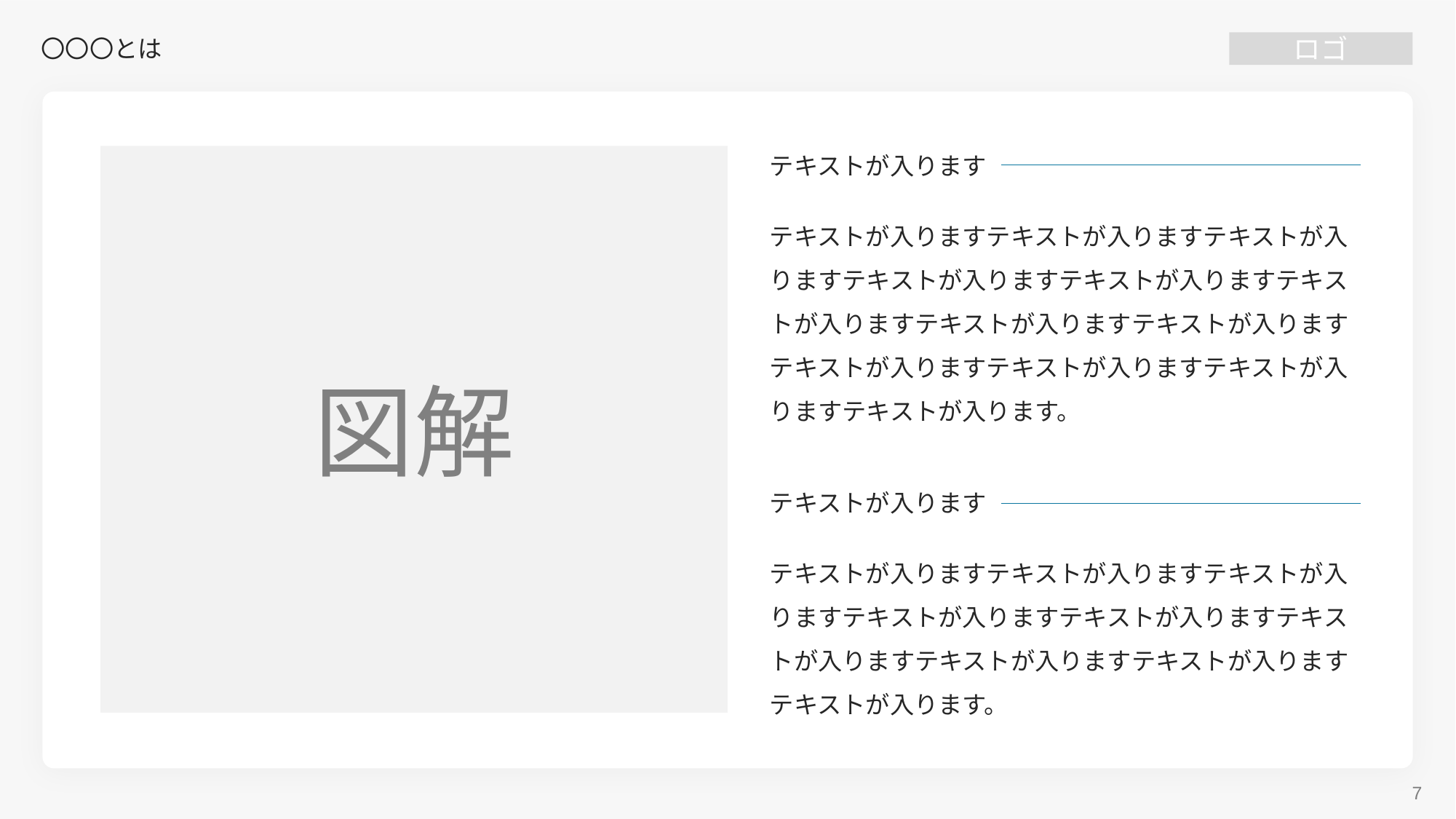

〇〇〇とは
図解
テキストが入ります
テキストが入りますテキストが入りますテキストが入りますテキストが入りますテキストが入りますテキストが入りますテキストが入りますテキストが入りますテキストが入りますテキストが入りますテキストが入りますテキストが入ります。
テキストが入ります

テキストが入りますテキストが入りますテキストが入りますテキストが入りますテキストが入りますテキストが入りますテキストが入りますテキストが入りますテキストが入ります。